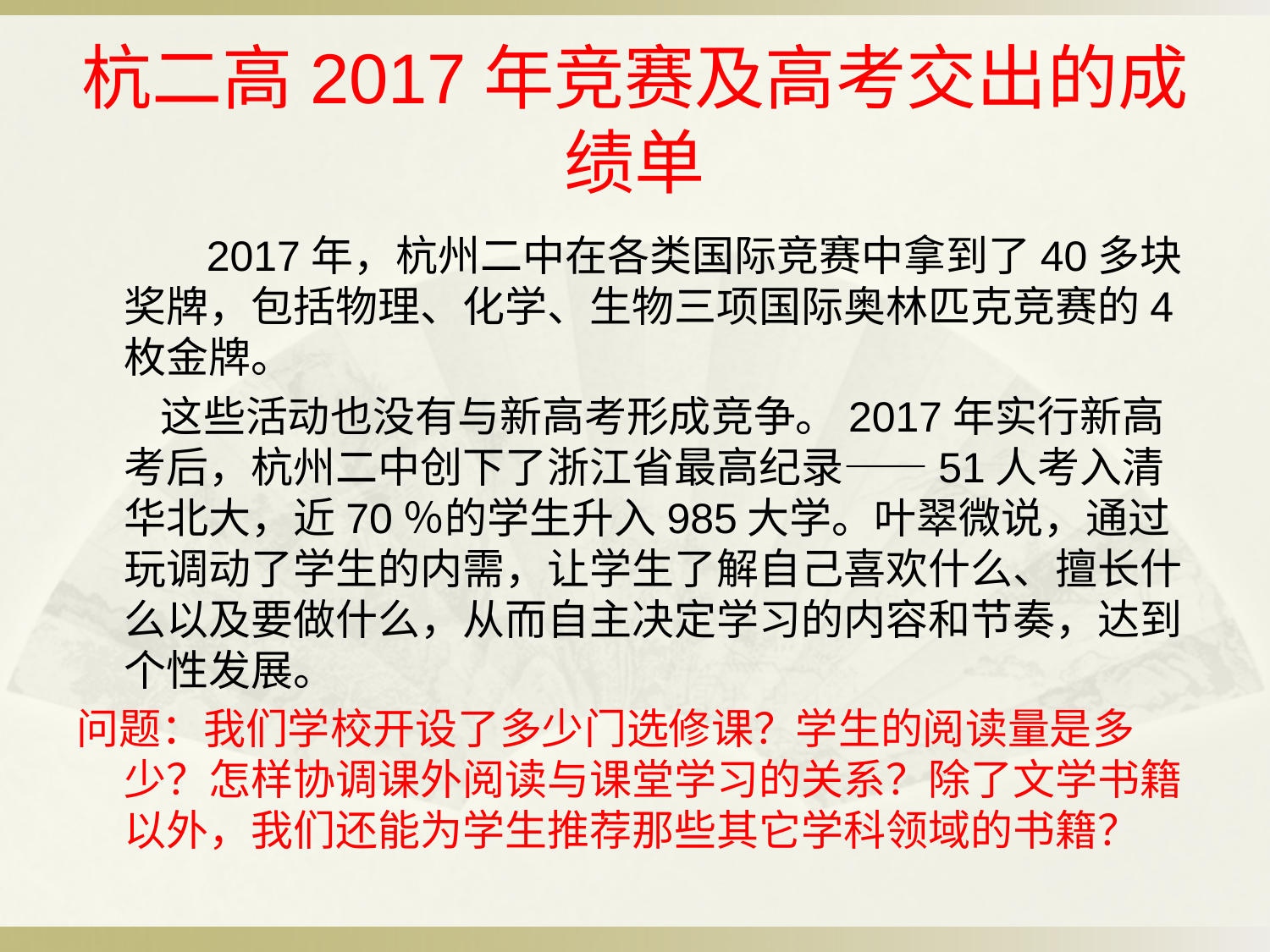

# 杭二高2017年竞赛及高考交出的成绩单
           2017年，杭州二中在各类国际竞赛中拿到了40多块奖牌，包括物理、化学、生物三项国际奥林匹克竞赛的4枚金牌。
　　这些活动也没有与新高考形成竞争。2017年实行新高考后，杭州二中创下了浙江省最高纪录——51人考入清华北大，近70％的学生升入985大学。叶翠微说，通过玩调动了学生的内需，让学生了解自己喜欢什么、擅长什么以及要做什么，从而自主决定学习的内容和节奏，达到个性发展。
问题：我们学校开设了多少门选修课？学生的阅读量是多少？怎样协调课外阅读与课堂学习的关系？除了文学书籍以外，我们还能为学生推荐那些其它学科领域的书籍？